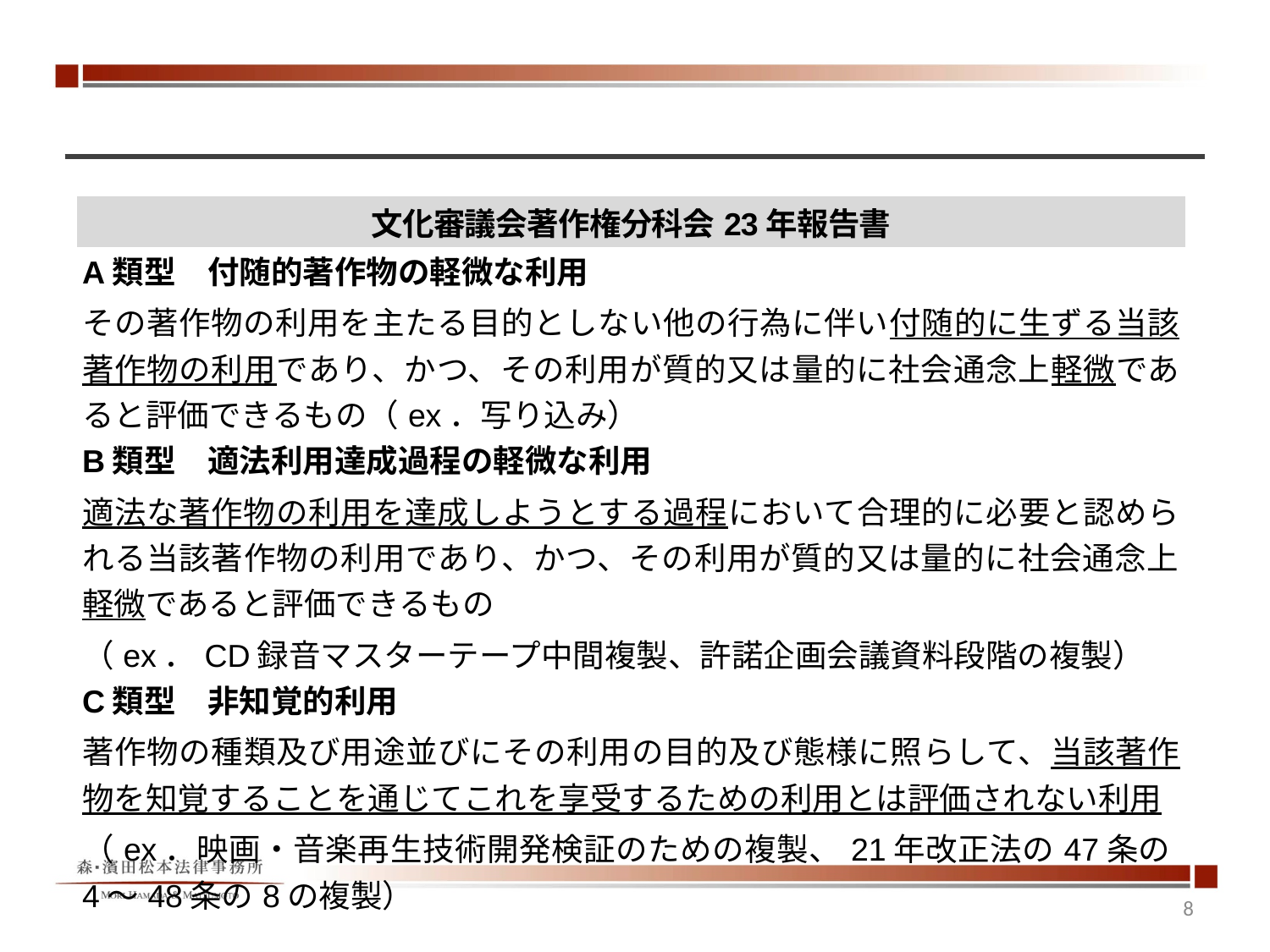

#
| 文化審議会著作権分科会23年報告書 |
| --- |
| A類型　付随的著作物の軽微な利用 その著作物の利用を主たる目的としない他の行為に伴い付随的に生ずる当該著作物の利用であり、かつ、その利用が質的又は量的に社会通念上軽微であると評価できるもの（ex．写り込み） |
| B類型　適法利用達成過程の軽微な利用 適法な著作物の利用を達成しようとする過程において合理的に必要と認められる当該著作物の利用であり、かつ、その利用が質的又は量的に社会通念上軽微であると評価できるもの （ex．CD録音マスターテープ中間複製、許諾企画会議資料段階の複製） |
| C類型　非知覚的利用 著作物の種類及び用途並びにその利用の目的及び態様に照らして、当該著作物を知覚することを通じてこれを享受するための利用とは評価されない利用 （ex．映画・音楽再生技術開発検証のための複製、21年改正法の47条の4～48条の8の複製） |
8